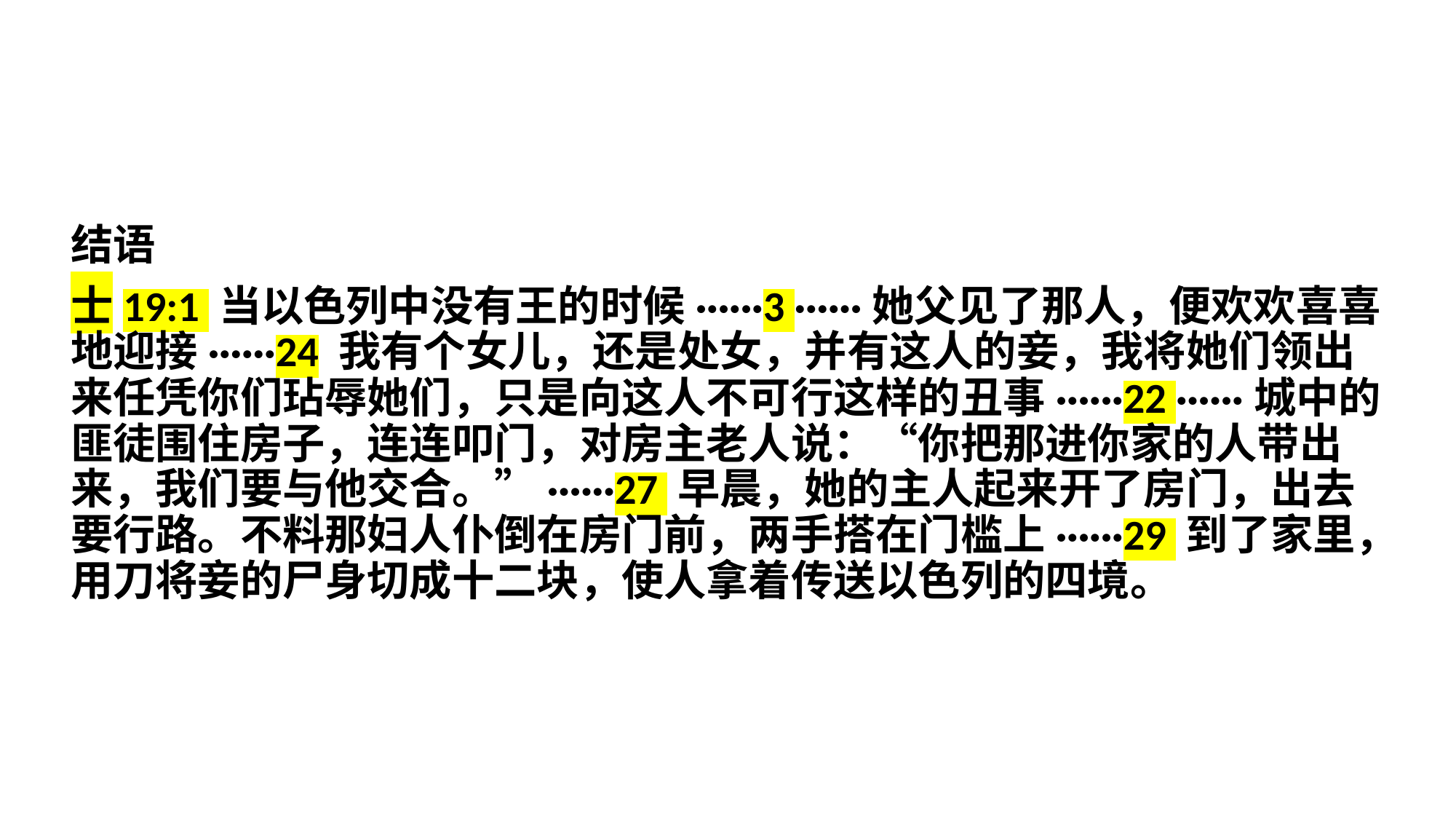

结语
士19:1 当以色列中没有王的时候······3 ······她父见了那人，便欢欢喜喜地迎接······24 我有个女儿，还是处女，并有这人的妾，我将她们领出来任凭你们玷辱她们，只是向这人不可行这样的丑事······22 ······城中的匪徒围住房子，连连叩门，对房主老人说：“你把那进你家的人带出来，我们要与他交合。”······27 早晨，她的主人起来开了房门，出去要行路。不料那妇人仆倒在房门前，两手搭在门槛上······29 到了家里，用刀将妾的尸身切成十二块，使人拿着传送以色列的四境。